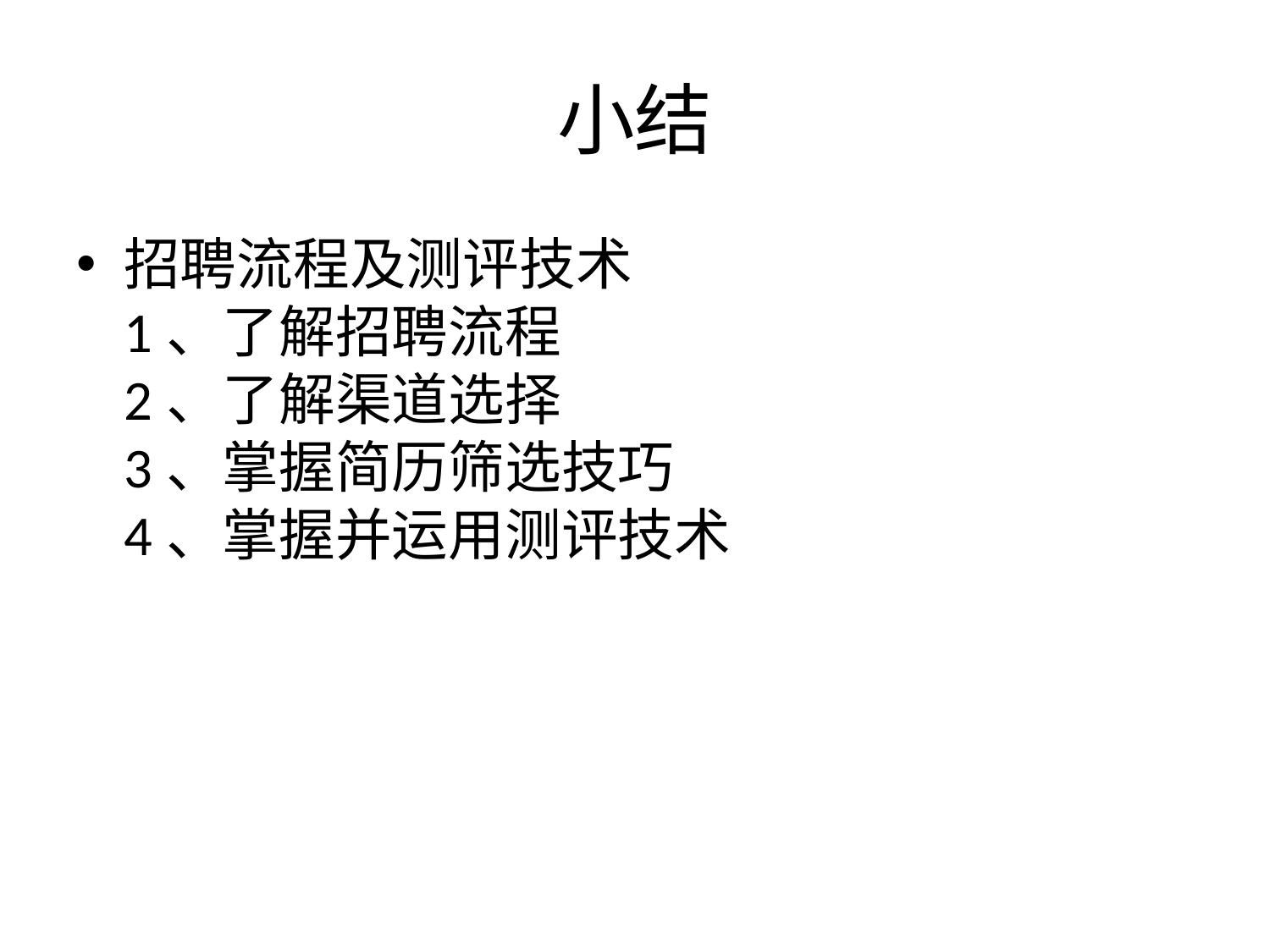

# 小结
招聘流程及测评技术
1、了解招聘流程
2、了解渠道选择
3、掌握简历筛选技巧
4、掌握并运用测评技术